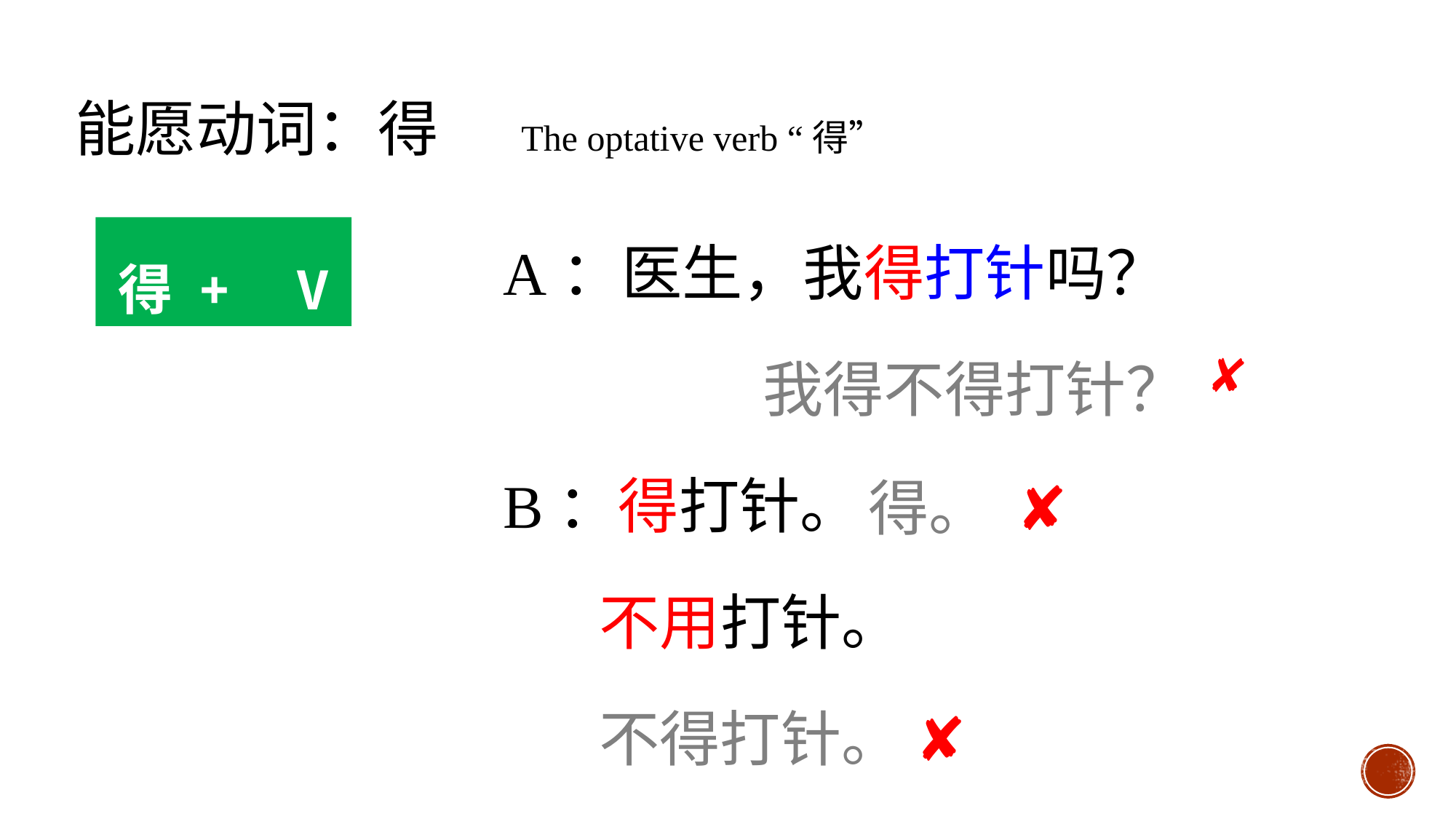

能愿动词：得     The optative verb “得”
A：医生，我得打针吗？
                  我得不得打针？
B：得打针。
      不用打针。
      不得打针。 ✘
得 +  V
✘
得。  ✘